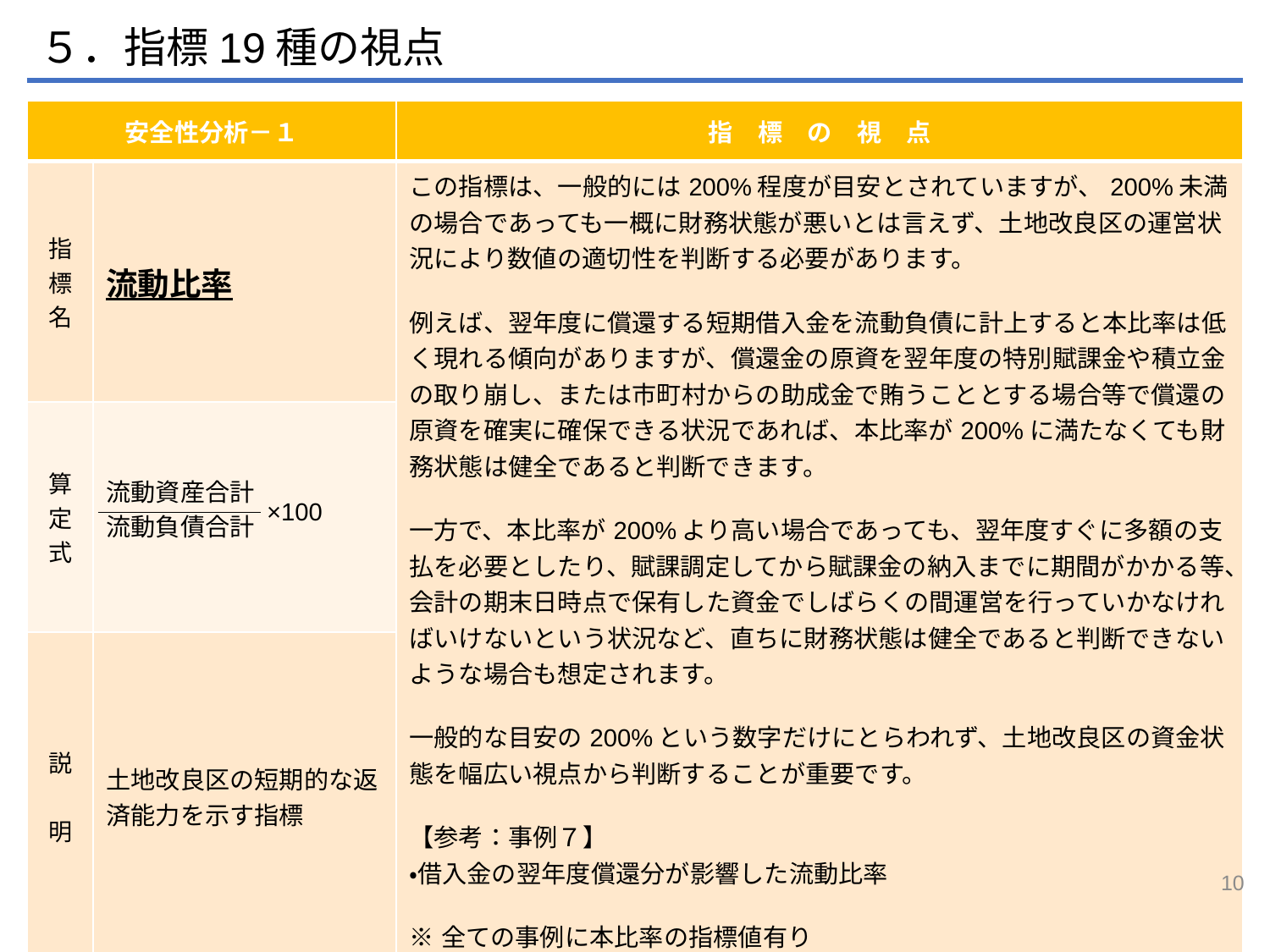

５．指標19種の視点
| 安全性分析－１ |  | 指　標　の　視　点 |
| --- | --- | --- |
| 指標名 | 流動比率 | この指標は、一般的には200%程度が目安とされていますが、200%未満の場合であっても一概に財務状態が悪いとは言えず、土地改良区の運営状況により数値の適切性を判断する必要があります。 例えば、翌年度に償還する短期借入金を流動負債に計上すると本比率は低く現れる傾向がありますが、償還金の原資を翌年度の特別賦課金や積立金の取り崩し、または市町村からの助成金で賄うこととする場合等で償還の原資を確実に確保できる状況であれば、本比率が200%に満たなくても財務状態は健全であると判断できます。 一方で、本比率が200%より高い場合であっても、翌年度すぐに多額の支払を必要としたり、賦課調定してから賦課金の納入までに期間がかかる等、会計の期末日時点で保有した資金でしばらくの間運営を行っていかなければいけないという状況など、直ちに財務状態は健全であると判断できないような場合も想定されます。 一般的な目安の200%という数字だけにとらわれず、土地改良区の資金状態を幅広い視点から判断することが重要です。 【参考：事例７】 ・借入金の翌年度償還分が影響した流動比率 ※全ての事例に本比率の指標値有り |
| 算定式 | 流動資産合計 ×100 流動負債合計 |  |
| 説　明 | 土地改良区の短期的な返済能力を示す指標 |  |
10